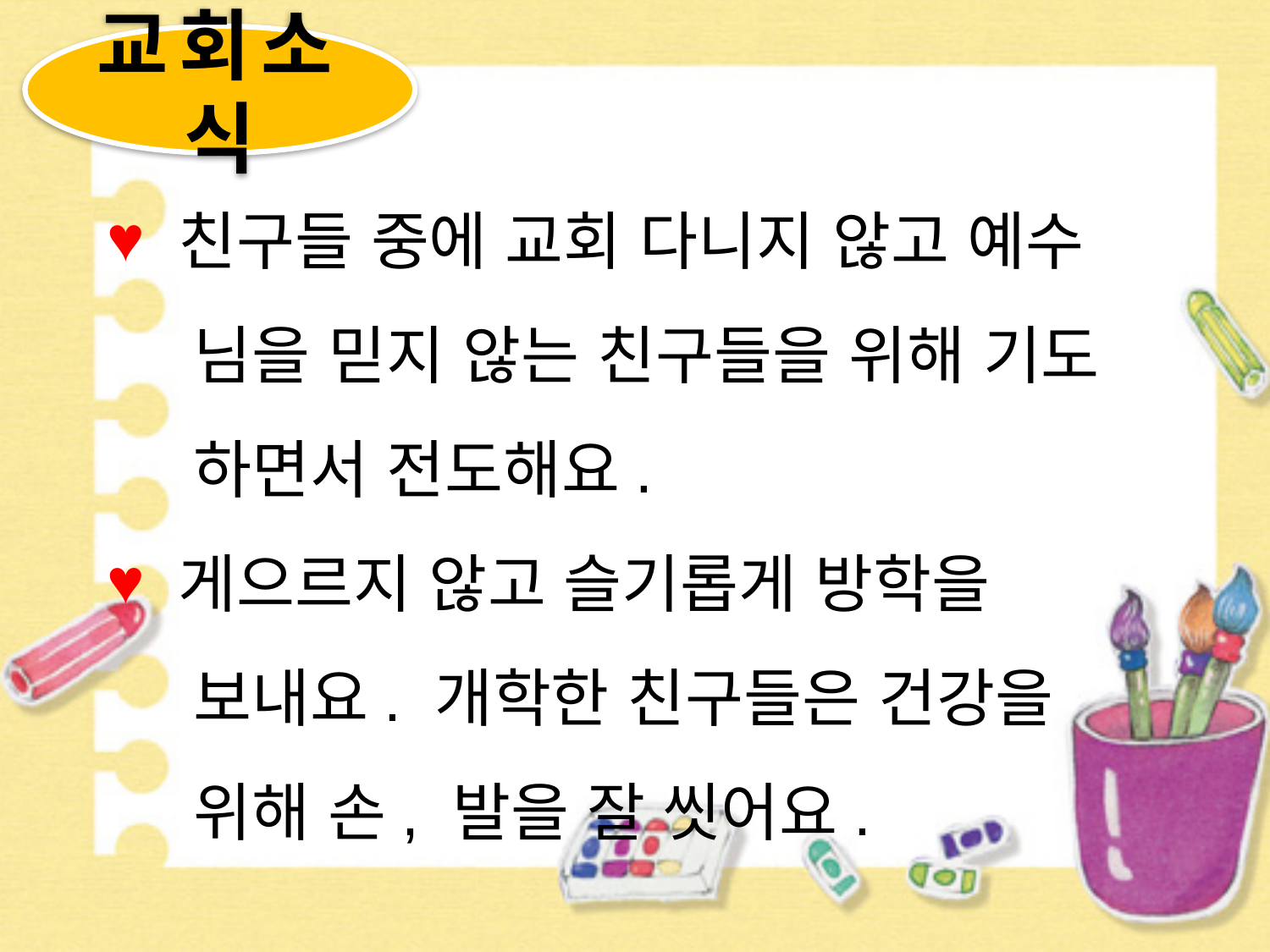

교회소식
 친구들 중에 교회 다니지 않고 예수
    님을 믿지 않는 친구들을 위해 기도
    하면서 전도해요.
 게으르지 않고 슬기롭게 방학을
    보내요. 개학한 친구들은 건강을
    위해 손, 발을 잘 씻어요.